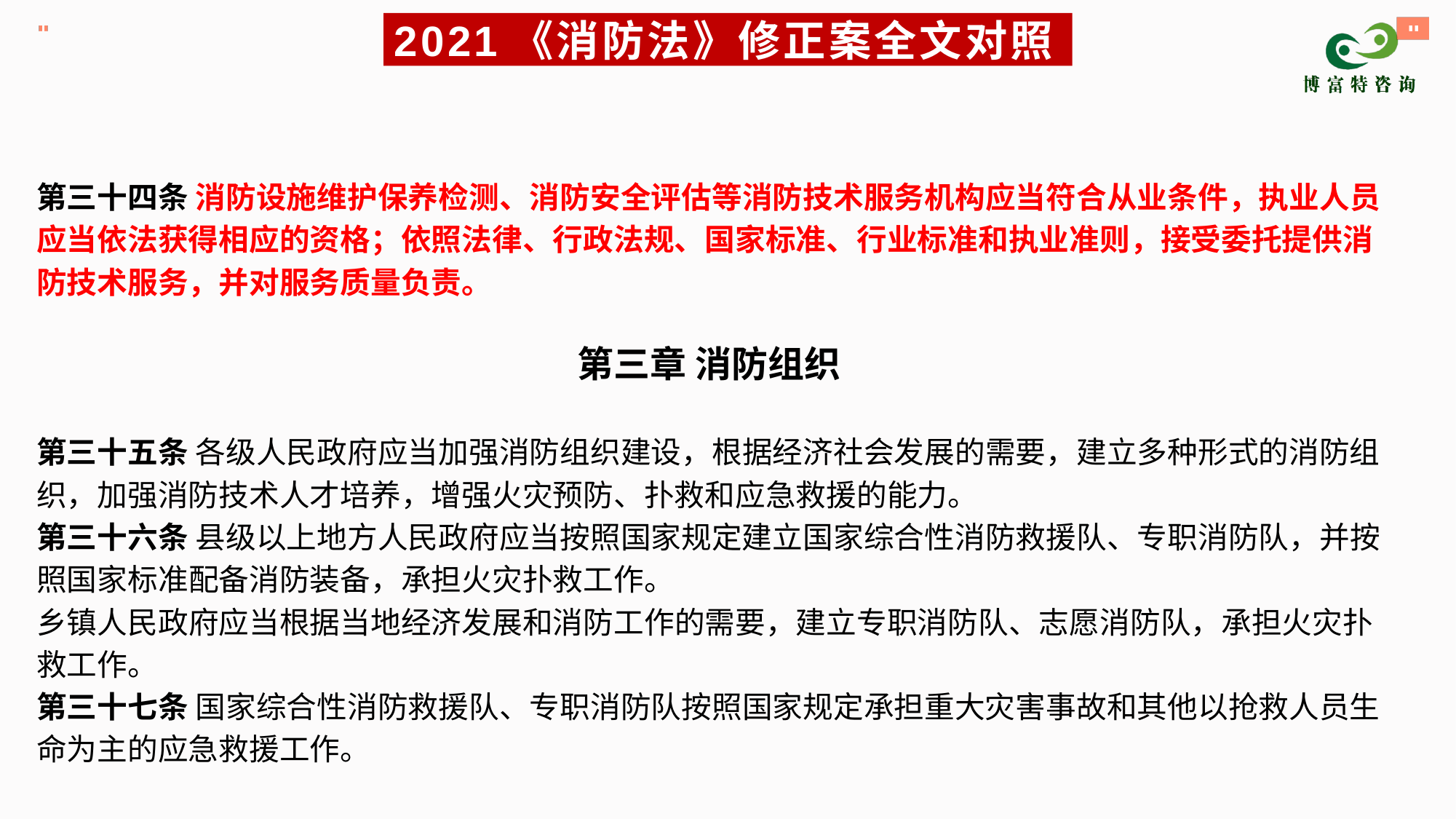

# 2021《消防法》修正案全文对照

第三十四条 消防设施维护保养检测、消防安全评估等消防技术服务机构应当符合从业条件，执业人员应当依法获得相应的资格；依照法律、行政法规、国家标准、行业标准和执业准则，接受委托提供消防技术服务，并对服务质量负责。

第三章 消防组织

第三十五条 各级人民政府应当加强消防组织建设，根据经济社会发展的需要，建立多种形式的消防组织，加强消防技术人才培养，增强火灾预防、扑救和应急救援的能力。
第三十六条 县级以上地方人民政府应当按照国家规定建立国家综合性消防救援队、专职消防队，并按照国家标准配备消防装备，承担火灾扑救工作。
乡镇人民政府应当根据当地经济发展和消防工作的需要，建立专职消防队、志愿消防队，承担火灾扑救工作。
第三十七条 国家综合性消防救援队、专职消防队按照国家规定承担重大灾害事故和其他以抢救人员生命为主的应急救援工作。